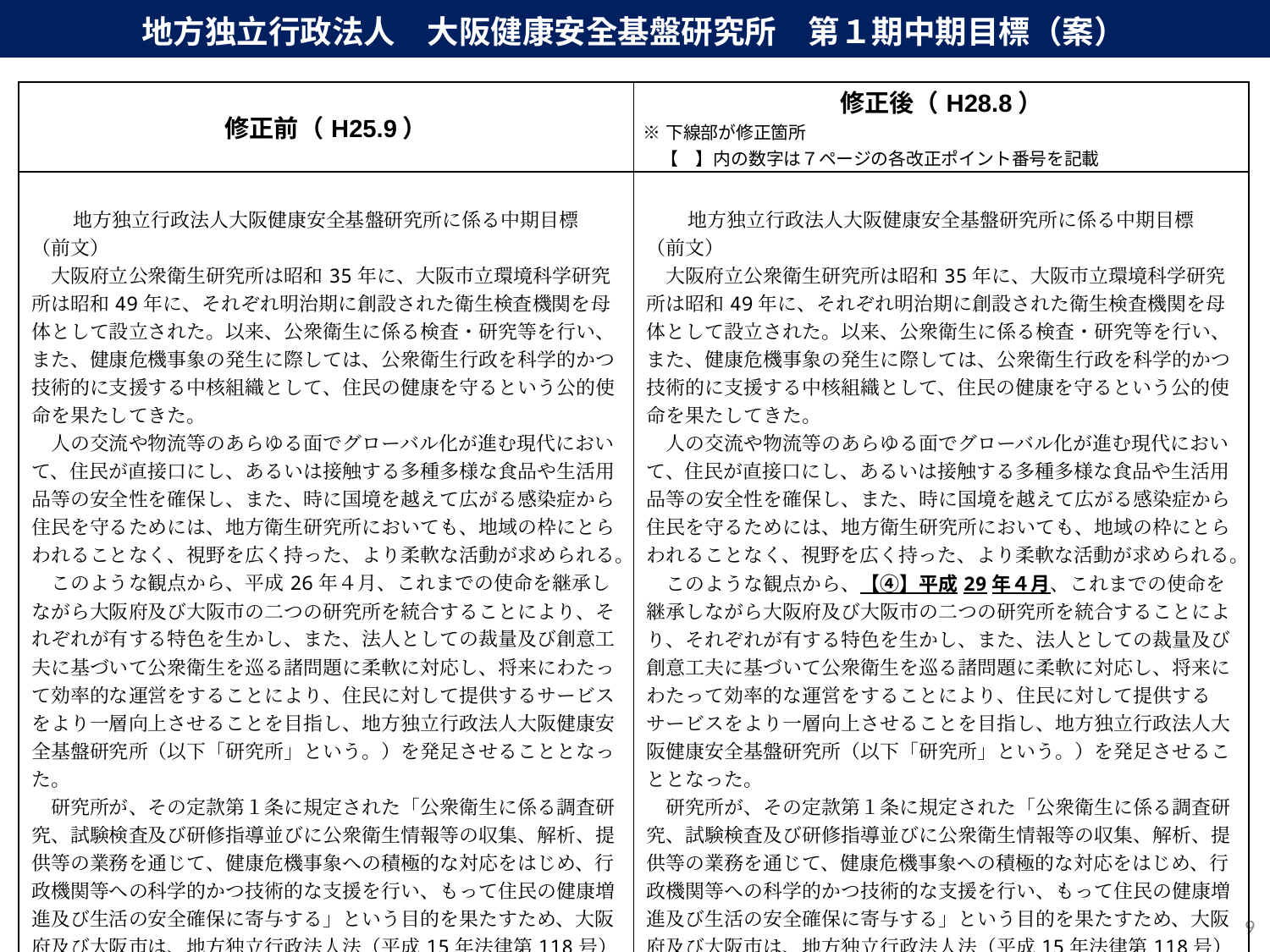

地方独立行政法人　大阪健康安全基盤研究所　第１期中期目標（案）
| 修正前（H25.9） | 修正後（H28.8） ※下線部が修正箇所 　【　】内の数字は７ページの各改正ポイント番号を記載 |
| --- | --- |
| 地方独立行政法人大阪健康安全基盤研究所に係る中期目標 （前文） 　大阪府立公衆衛生研究所は昭和35年に、大阪市立環境科学研究所は昭和49年に、それぞれ明治期に創設された衛生検査機関を母体として設立された。以来、公衆衛生に係る検査・研究等を行い、また、健康危機事象の発生に際しては、公衆衛生行政を科学的かつ技術的に支援する中核組織として、住民の健康を守るという公的使命を果たしてきた。 　人の交流や物流等のあらゆる面でグローバル化が進む現代において、住民が直接口にし、あるいは接触する多種多様な食品や生活用品等の安全性を確保し、また、時に国境を越えて広がる感染症から住民を守るためには、地方衛生研究所においても、地域の枠にとらわれることなく、視野を広く持った、より柔軟な活動が求められる。 　このような観点から、平成26年４月、これまでの使命を継承しながら大阪府及び大阪市の二つの研究所を統合することにより、それぞれが有する特色を生かし、また、法人としての裁量及び創意工夫に基づいて公衆衛生を巡る諸問題に柔軟に対応し、将来にわたって効率的な運営をすることにより、住民に対して提供するサービスをより一層向上させることを目指し、地方独立行政法人大阪健康安全基盤研究所（以下「研究所」という。）を発足させることとなった。 　研究所が、その定款第１条に規定された「公衆衛生に係る調査研究、試験検査及び研修指導並びに公衆衛生情報等の収集、解析、提供等の業務を通じて、健康危機事象への積極的な対応をはじめ、行政機関等への科学的かつ技術的な支援を行い、もって住民の健康増進及び生活の安全確保に寄与する」という目的を果たすため、大阪府及び大阪市は、地方独立行政法人法（平成15年法律第118号）第25条第１項の規定により、以下のとおり中期目標を定め、これを同目標の期間に達成するよう研究所に対し指示する。 | 地方独立行政法人大阪健康安全基盤研究所に係る中期目標 （前文） 　大阪府立公衆衛生研究所は昭和35年に、大阪市立環境科学研究所は昭和49年に、それぞれ明治期に創設された衛生検査機関を母体として設立された。以来、公衆衛生に係る検査・研究等を行い、また、健康危機事象の発生に際しては、公衆衛生行政を科学的かつ技術的に支援する中核組織として、住民の健康を守るという公的使命を果たしてきた。 　人の交流や物流等のあらゆる面でグローバル化が進む現代において、住民が直接口にし、あるいは接触する多種多様な食品や生活用品等の安全性を確保し、また、時に国境を越えて広がる感染症から住民を守るためには、地方衛生研究所においても、地域の枠にとらわれることなく、視野を広く持った、より柔軟な活動が求められる。 　このような観点から、【④】平成29年４月、これまでの使命を継承しながら大阪府及び大阪市の二つの研究所を統合することにより、それぞれが有する特色を生かし、また、法人としての裁量及び創意工夫に基づいて公衆衛生を巡る諸問題に柔軟に対応し、将来にわたって効率的な運営をすることにより、住民に対して提供するサービスをより一層向上させることを目指し、地方独立行政法人大阪健康安全基盤研究所（以下「研究所」という。）を発足させることとなった。 　研究所が、その定款第１条に規定された「公衆衛生に係る調査研究、試験検査及び研修指導並びに公衆衛生情報等の収集、解析、提供等の業務を通じて、健康危機事象への積極的な対応をはじめ、行政機関等への科学的かつ技術的な支援を行い、もって住民の健康増進及び生活の安全確保に寄与する」という目的を果たすため、大阪府及び大阪市は、地方独立行政法人法（平成15年法律第118号）第25条第１項の規定により、以下のとおり中期目標を定め、これを同目標の期間に達成するよう研究所に対し指示する。 |
9